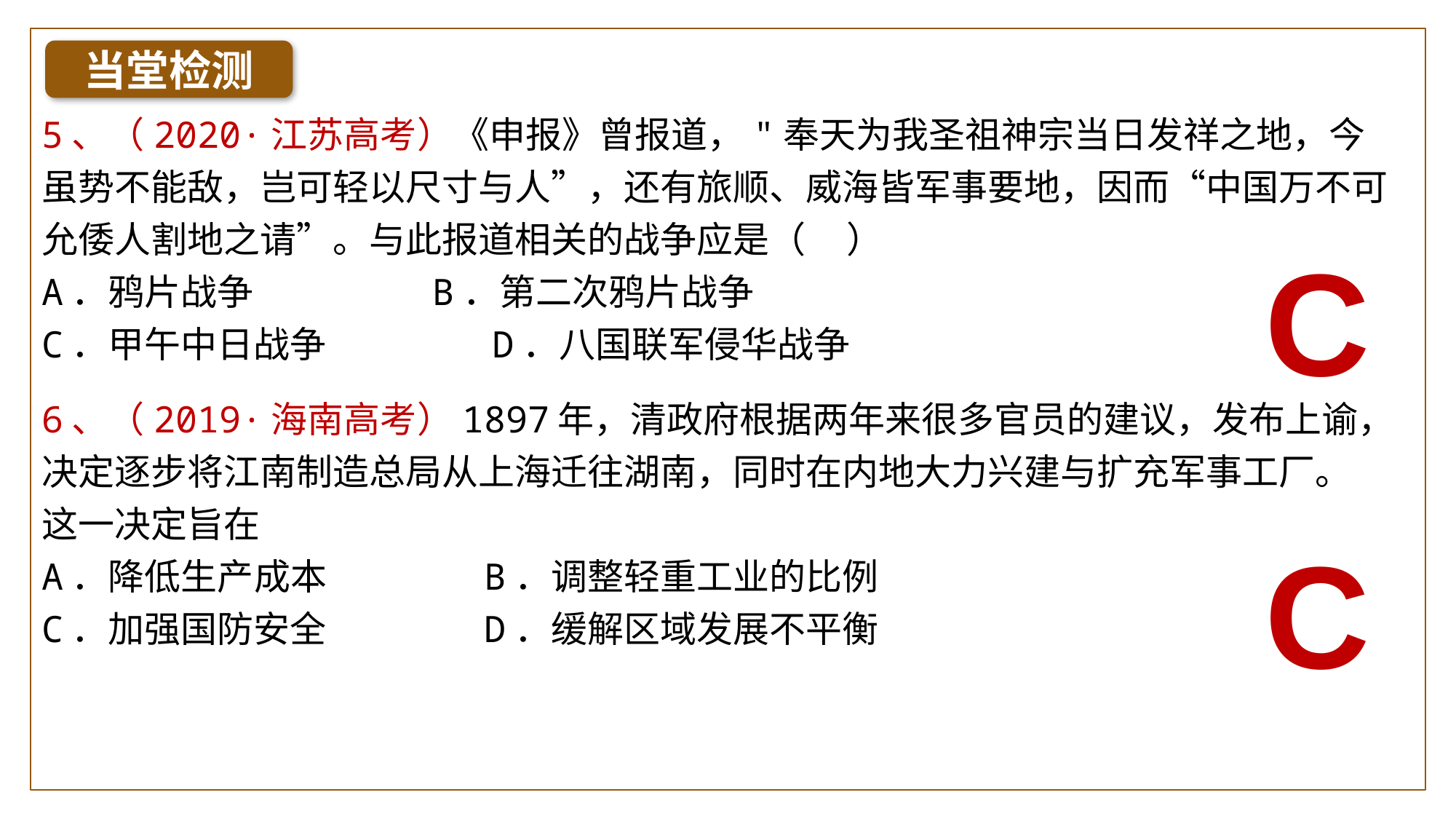

当堂检测
5、（2020·江苏高考）《申报》曾报道，"奉天为我圣祖神宗当日发祥之地，今虽势不能敌，岂可轻以尺寸与人”，还有旅顺、威海皆军事要地，因而“中国万不可允倭人割地之请”。与此报道相关的战争应是（     ）
A．鸦片战争	                    B．第二次鸦片战争
C．甲午中日战争	              D．八国联军侵华战争
C
6、（2019·海南高考）1897年，清政府根据两年来很多官员的建议，发布上谕，决定逐步将江南制造总局从上海迁往湖南，同时在内地大力兴建与扩充军事工厂。这一决定旨在
A．降低生产成本	             B．调整轻重工业的比例
C．加强国防安全	             D．缓解区域发展不平衡
C